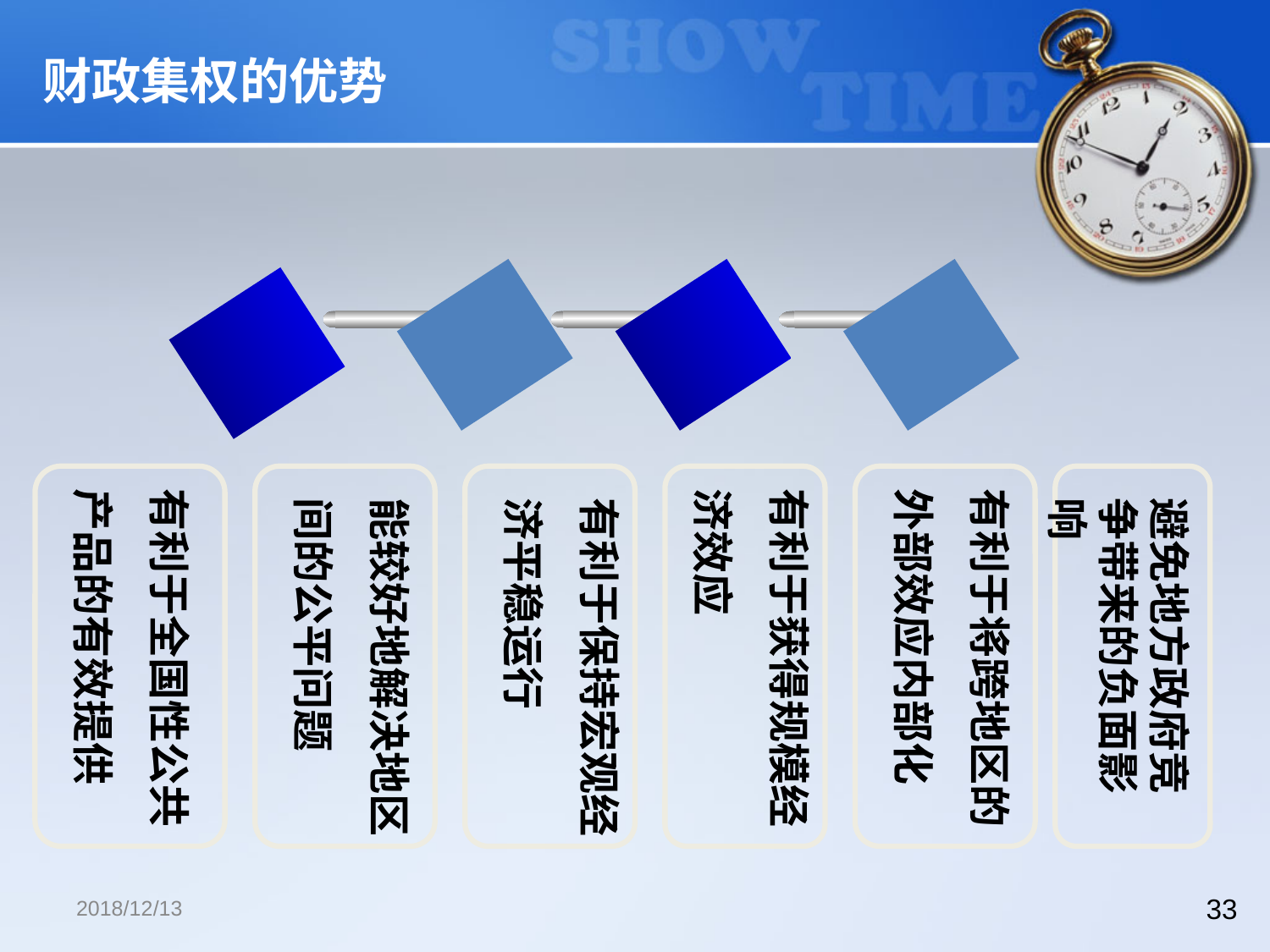

# 财政集权的优势

有利于全国性公共
产品的有效提供
有利于获得规模经
济效应
有利于将跨地区的
外部效应内部化
能较好地解决地区
间的公平问题
有利于保持宏观经
济平稳运行
避免地方政府竞争带来的负面影响
2018/12/13
33